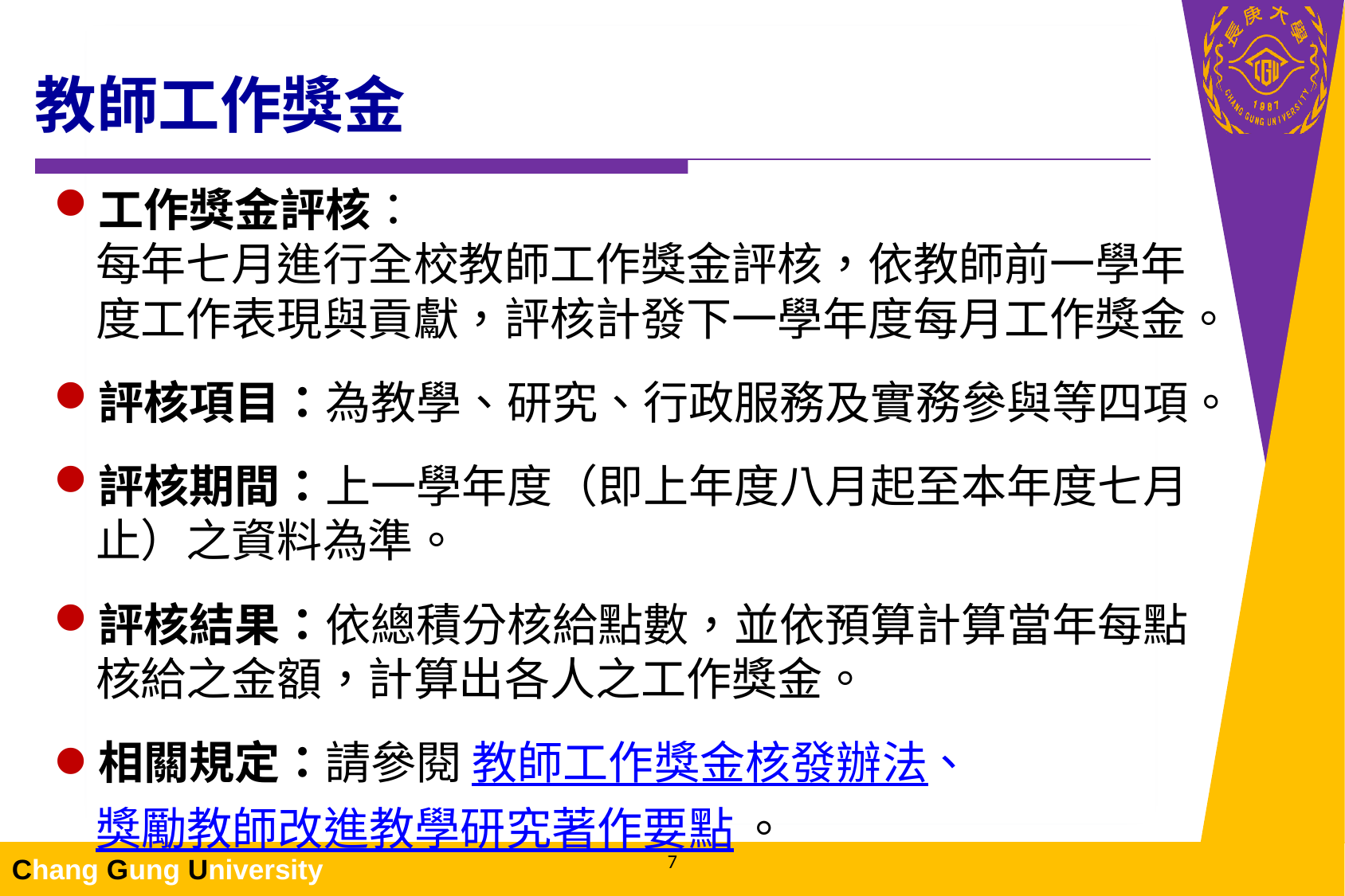

# 教師工作獎金

工作獎金評核：
每年七月進行全校教師工作獎金評核，依教師前一學年度工作表現與貢獻，評核計發下一學年度每月工作獎金。
評核項目：為教學、研究、行政服務及實務參與等四項。
評核期間：上一學年度（即上年度八月起至本年度七月止）之資料為準。
評核結果：依總積分核給點數，並依預算計算當年每點核給之金額，計算出各人之工作獎金。
相關規定：請參閱 教師工作獎金核發辦法、獎勵教師改進教學研究著作要點 。

7